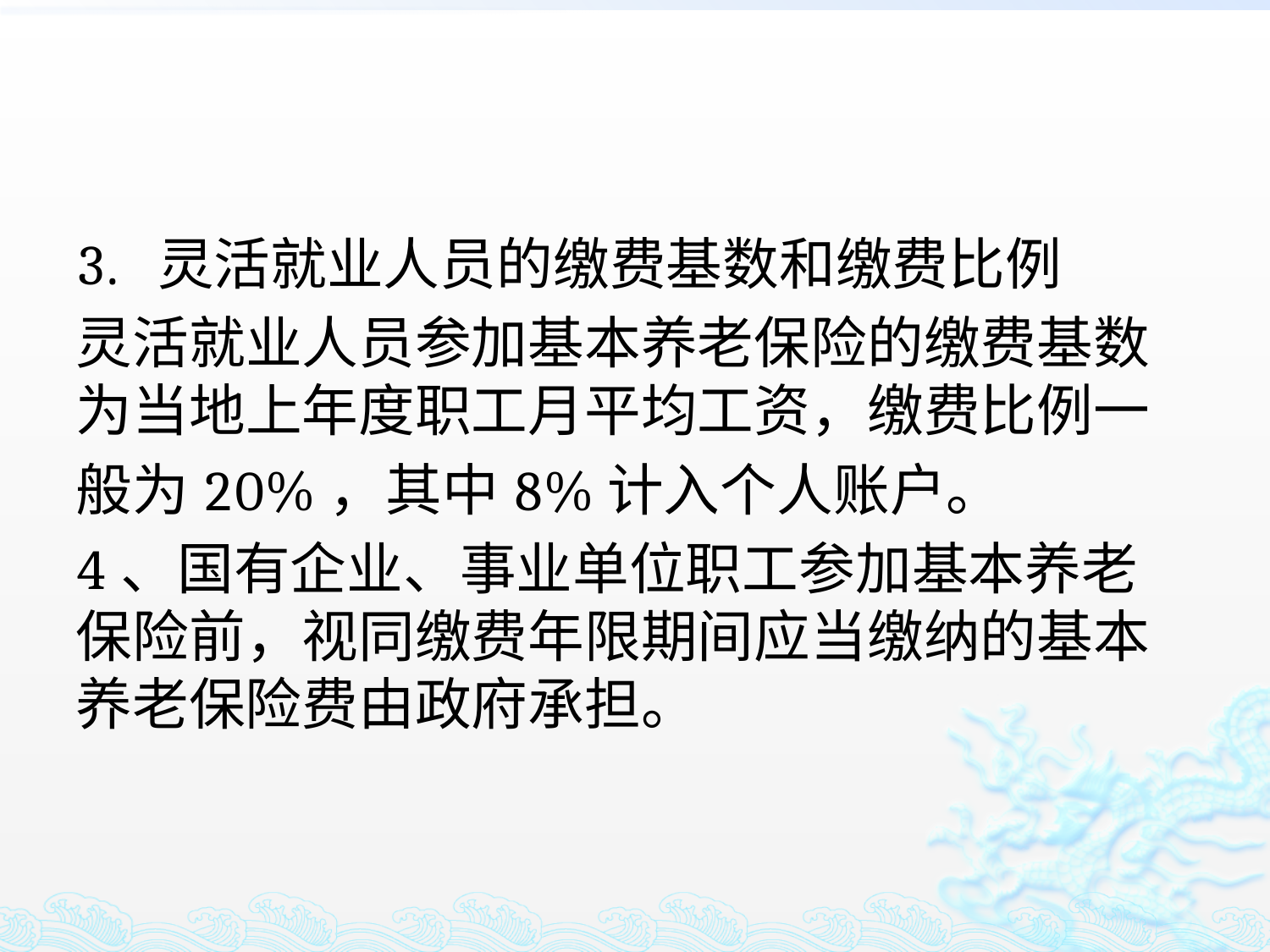

#
3.  灵活就业人员的缴费基数和缴费比例
灵活就业人员参加基本养老保险的缴费基数为当地上年度职工月平均工资，缴费比例一
般为20%，其中8%计入个人账户。
4、国有企业、事业单位职工参加基本养老保险前，视同缴费年限期间应当缴纳的基本养老保险费由政府承担。